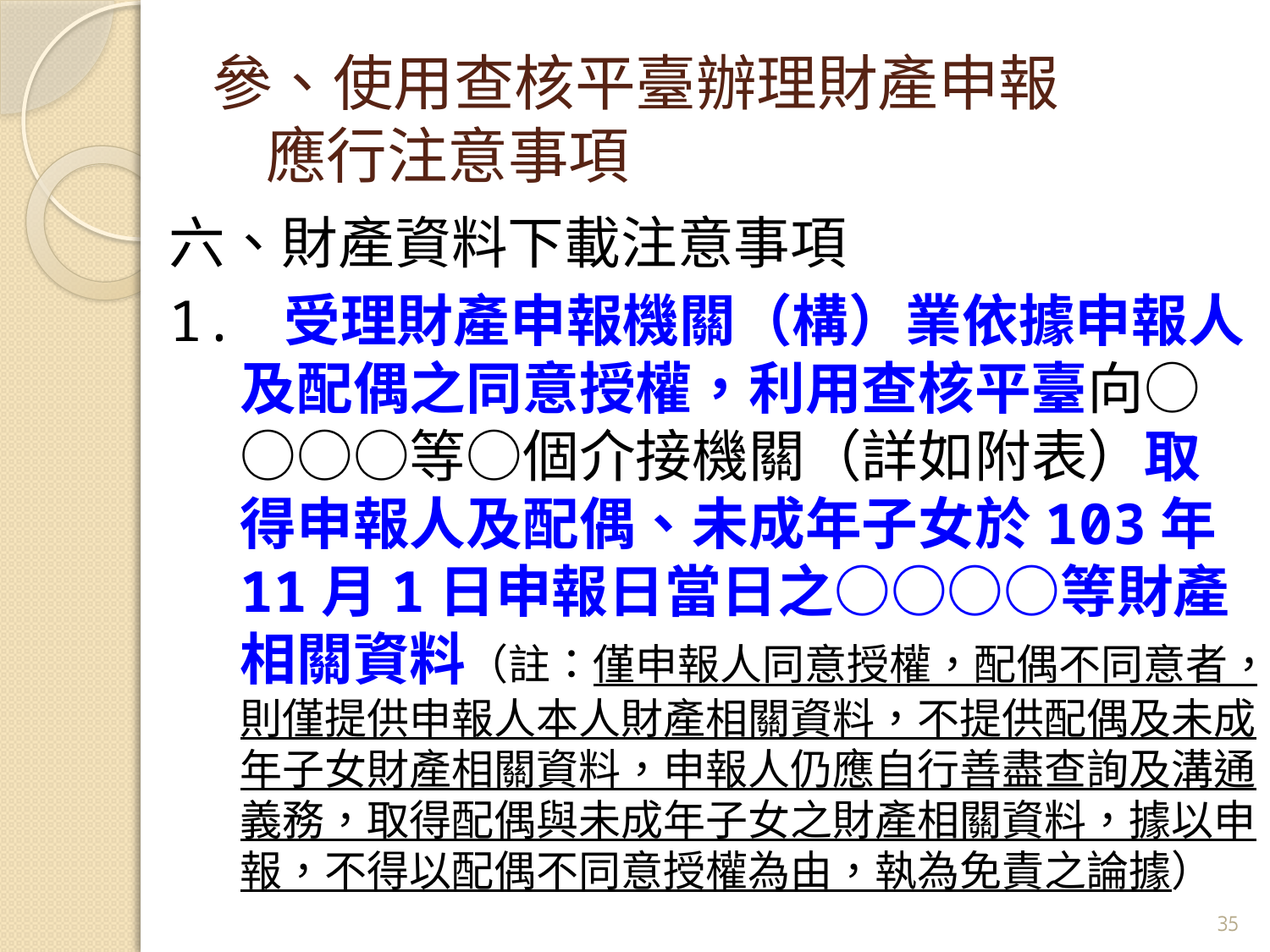

# 參、使用查核平臺辦理財產申報 應行注意事項
六、財產資料下載注意事項
1. 受理財產申報機關（構）業依據申報人及配偶之同意授權，利用查核平臺向○○○○等○個介接機關（詳如附表）取得申報人及配偶、未成年子女於103年11月1日申報日當日之○○○○等財產相關資料（註：僅申報人同意授權，配偶不同意者，則僅提供申報人本人財產相關資料，不提供配偶及未成年子女財產相關資料，申報人仍應自行善盡查詢及溝通義務，取得配偶與未成年子女之財產相關資料，據以申報，不得以配偶不同意授權為由，執為免責之論據）
35